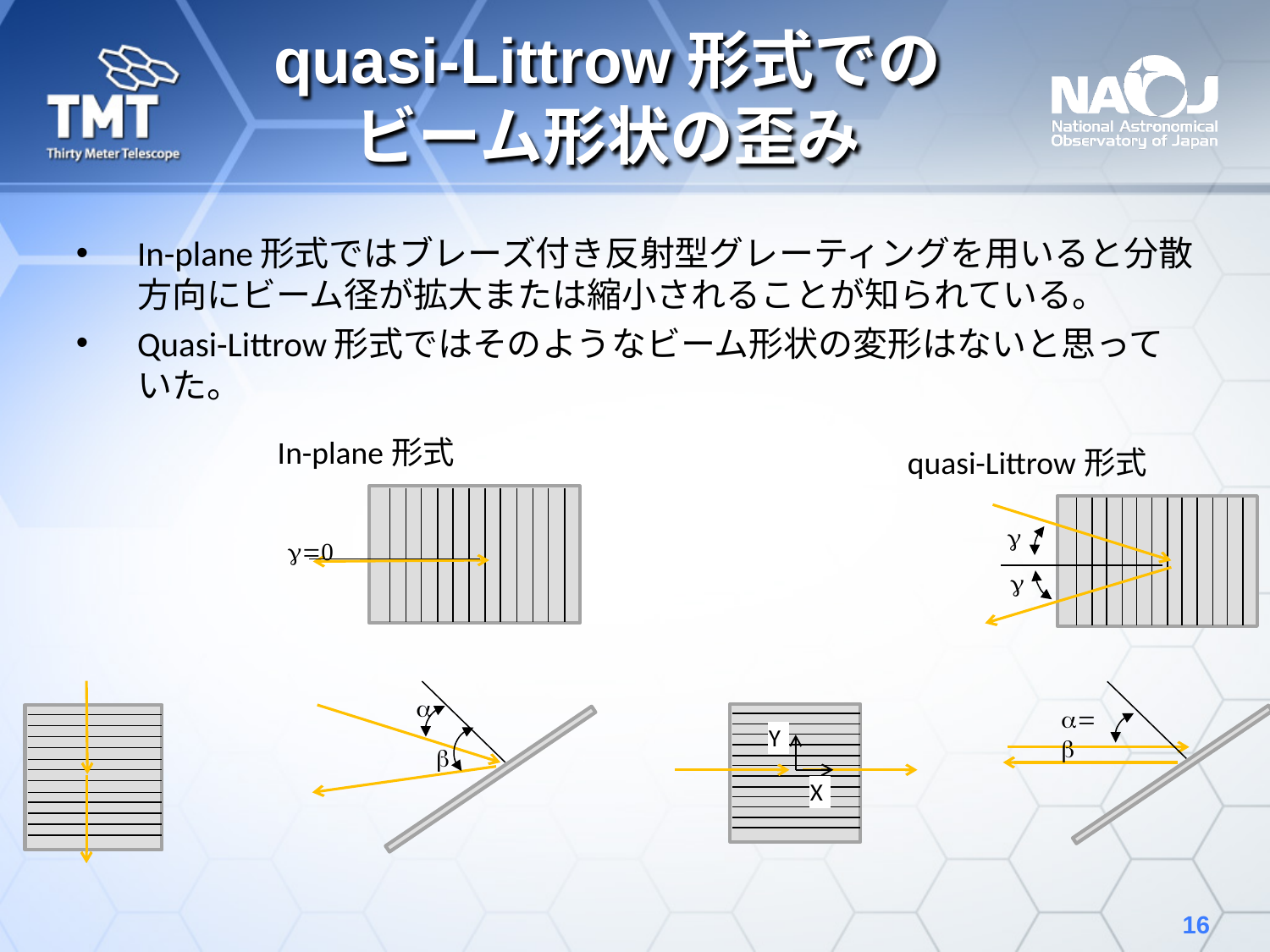

# quasi-Littrow形式でのビーム形状の歪み
In-plane形式ではブレーズ付き反射型グレーティングを用いると分散方向にビーム径が拡大または縮小されることが知られている。
Quasi-Littrow形式ではそのようなビーム形状の変形はないと思っていた。
In-plane形式
quasi-Littrow形式

γ=0

α

β

γ

α=β

Y
X

γ